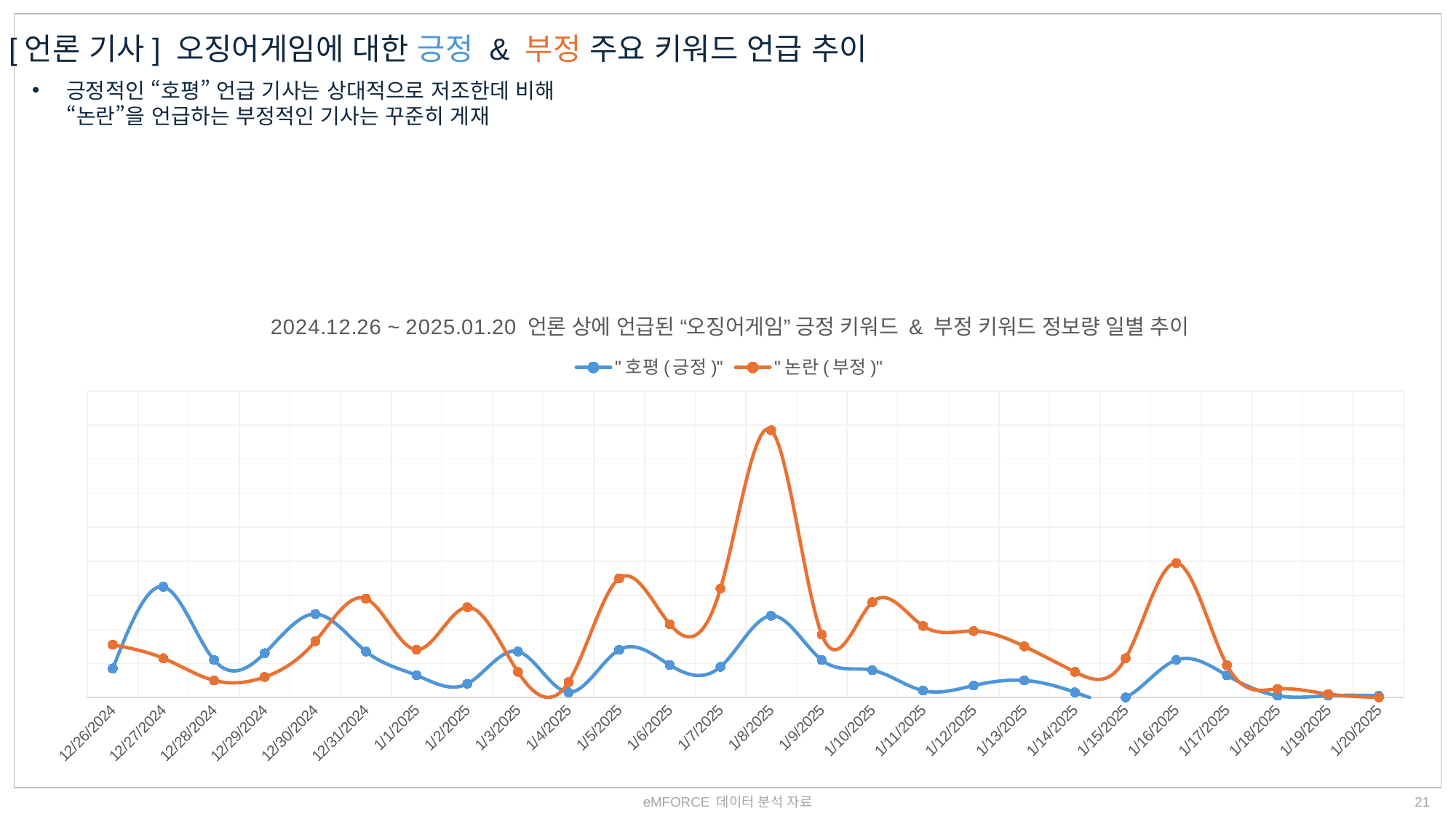

[언론 기사] 오징어게임에 대한 긍정 & 부정 주요 키워드 언급 추이
긍정적인 “호평” 언급 기사는 상대적으로 저조한데 비해
“논란”을 언급하는 부정적인 기사는 꾸준히 게재

### Chart: 2024.12.26 ~ 2025.01.20 언론 상에 언급된 “오징어게임” 긍정 키워드 & 부정 키워드 정보량 일별 추이

| Category | "호평(긍정)" | "논란(부정)" |
|---|---|---|
| 45652 | 17.0 | 31.0 |
| 45653 | 65.0 | 23.0 |
| 45654 | 22.0 | 10.0 |
| 45655 | 26.0 | 12.0 |
| 45656 | 49.0 | 33.0 |
| 45657 | 27.0 | 58.0 |
| 45658 | 13.0 | 28.0 |
| 45659 | 8.0 | 53.0 |
| 45660 | 27.0 | 15.0 |
| 45661 | 3.0 | 9.0 |
| 45662 | 28.0 | 70.0 |
| 45663 | 19.0 | 43.0 |
| 45664 | 18.0 | 64.0 |
| 45665 | 48.0 | 157.0 |
| 45666 | 22.0 | 37.0 |
| 45667 | 16.0 | 56.0 |
| 45668 | 4.0 | 42.0 |
| 45669 | 7.0 | 39.0 |
| 45670 | 10.0 | 30.0 |
| 45671 | 3.0 | 15.0 |
| 45672 | 0.0 | 23.0 |
| 45673 | 22.0 | 79.0 |
| 45674 | 13.0 | 19.0 |
| 45675 | 1.0 | 5.0 |
| 45676 | 1.0 | 2.0 |
| 45677 | 1.0 | 0.0 |
eMFORCE 데이터 분석 자료
21